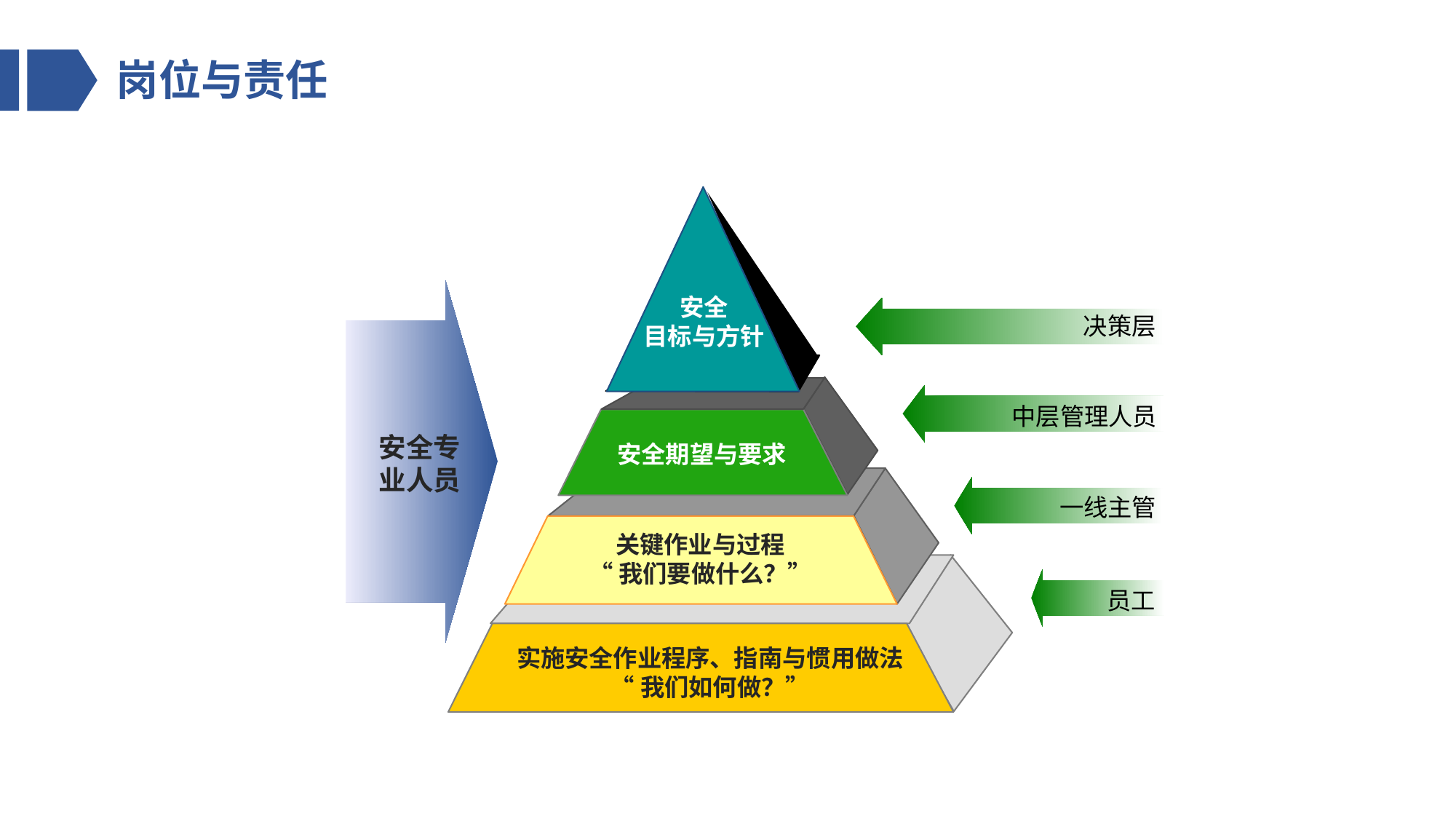

# 岗位与责任

安全
目标与方针

安全期望与要求

关键作业与过程
“我们要做什么？”

实施安全作业程序、指南与惯用做法
“我们如何做？”

决策层
中层管理人员
一线主管
员工

安全专业人员